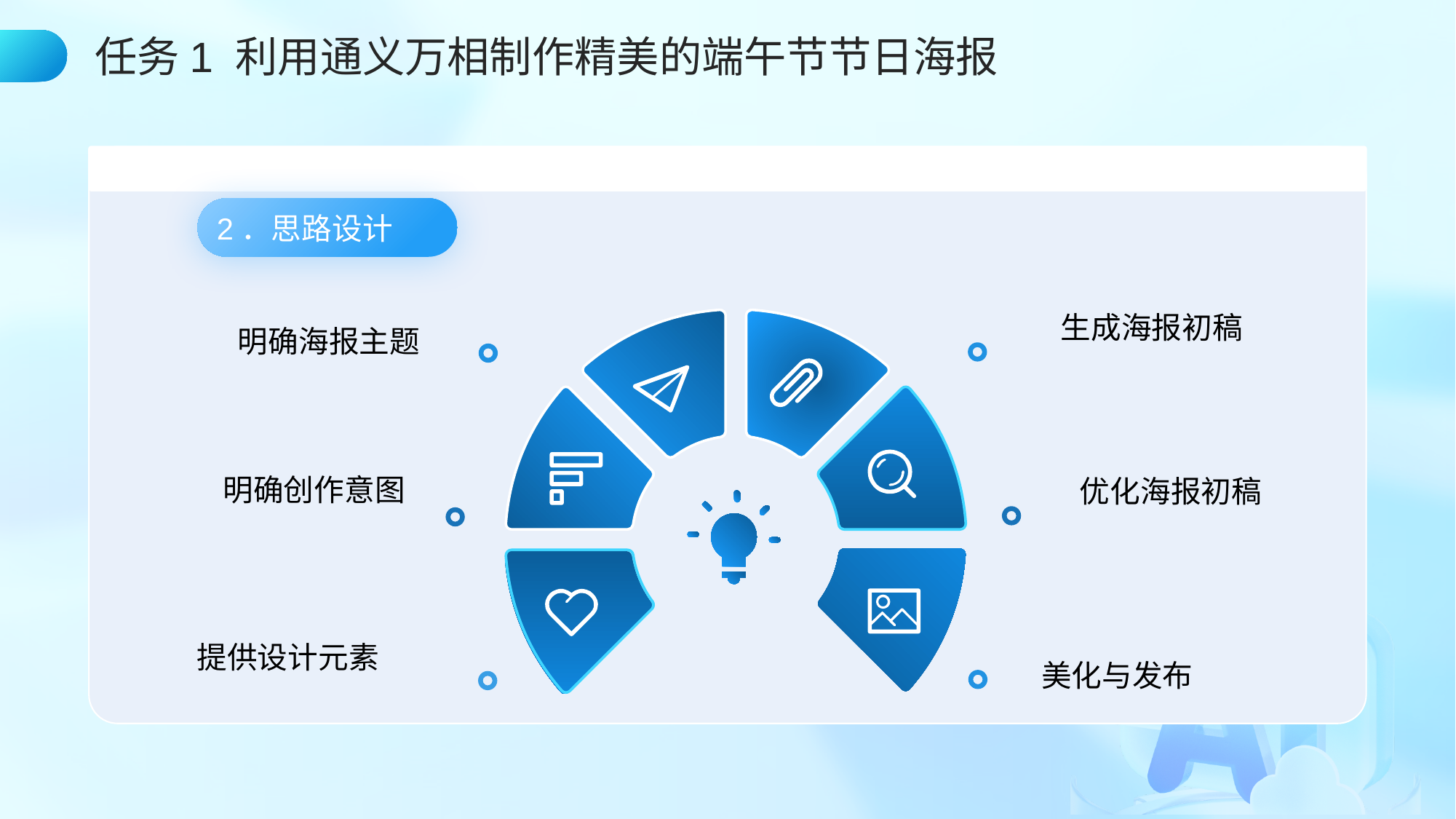

任务1 利用通义万相制作精美的端午节节日海报
2．思路设计
生成海报初稿

明确海报主题

明确创作意图
优化海报初稿

提供设计元素
美化与发布